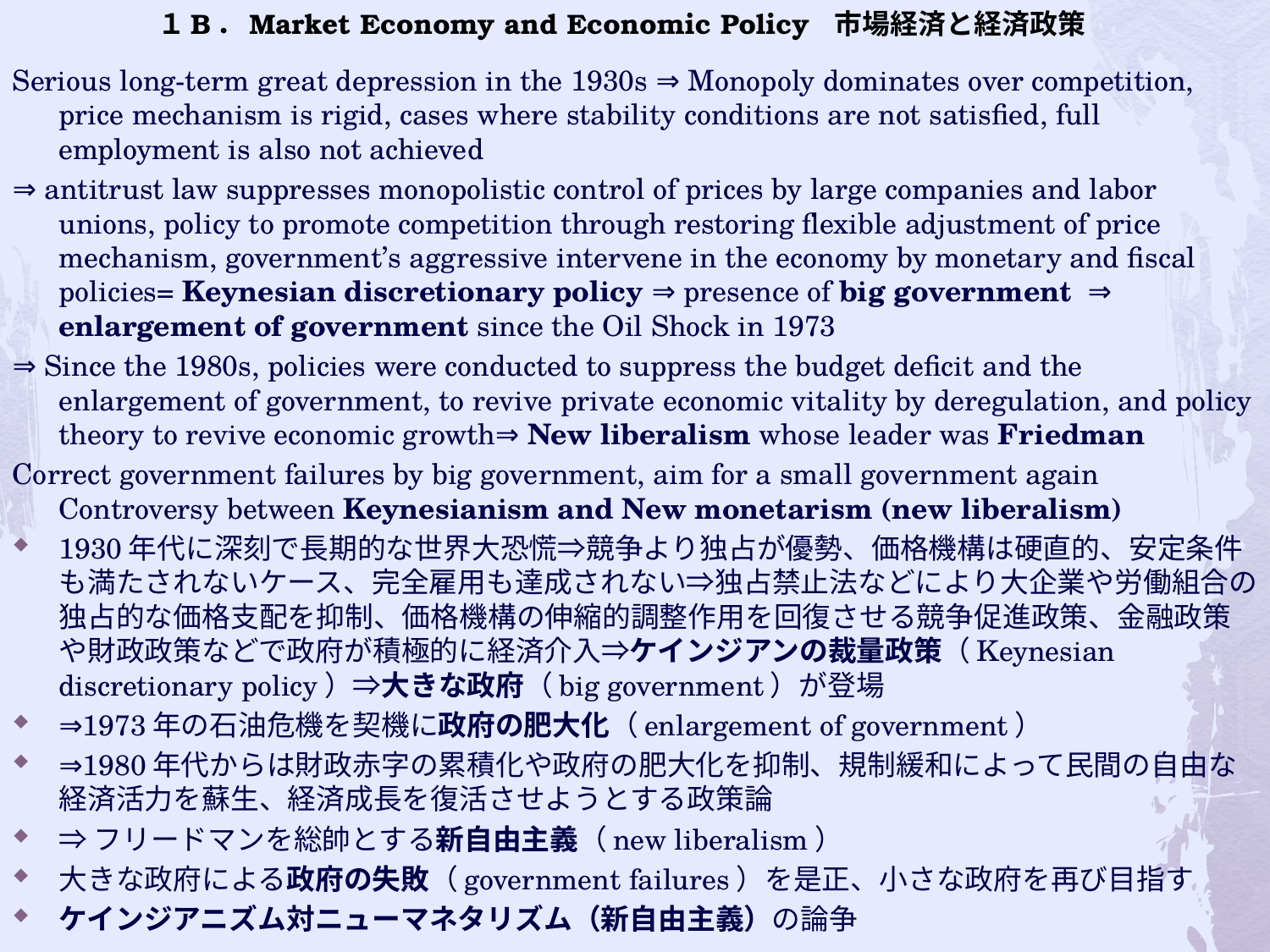

# １B．Market Economy and Economic Policy  市場経済と経済政策
Serious long-term great depression in the 1930s ⇒ Monopoly dominates over competition, price mechanism is rigid, cases where stability conditions are not satisfied, full employment is also not achieved
⇒ antitrust law suppresses monopolistic control of prices by large companies and labor unions, policy to promote competition through restoring flexible adjustment of price mechanism, government’s aggressive intervene in the economy by monetary and fiscal policies= Keynesian discretionary policy ⇒ presence of big government  ⇒ enlargement of government since the Oil Shock in 1973
⇒ Since the 1980s, policies were conducted to suppress the budget deficit and the enlargement of government, to revive private economic vitality by deregulation, and policy theory to revive economic growth⇒ New liberalism whose leader was Friedman
Correct government failures by big government, aim for a small government again
Controversy between Keynesianism and New monetarism (new liberalism)
1930年代に深刻で長期的な世界大恐慌⇒競争より独占が優勢、価格機構は硬直的、安定条件も満たされないケース、完全雇用も達成されない⇒独占禁止法などにより大企業や労働組合の独占的な価格支配を抑制、価格機構の伸縮的調整作用を回復させる競争促進政策、金融政策や財政政策などで政府が積極的に経済介入⇒ケインジアンの裁量政策（Keynesian discretionary policy）⇒大きな政府（big government）が登場
⇒1973年の石油危機を契機に政府の肥大化（enlargement of government）
⇒1980年代からは財政赤字の累積化や政府の肥大化を抑制、規制緩和によって民間の自由な経済活力を蘇生、経済成長を復活させようとする政策論
⇒フリードマンを総帥とする新自由主義（new liberalism）
大きな政府による政府の失敗（government failures）を是正、小さな政府を再び目指す
ケインジアニズム対ニューマネタリズム（新自由主義）の論争